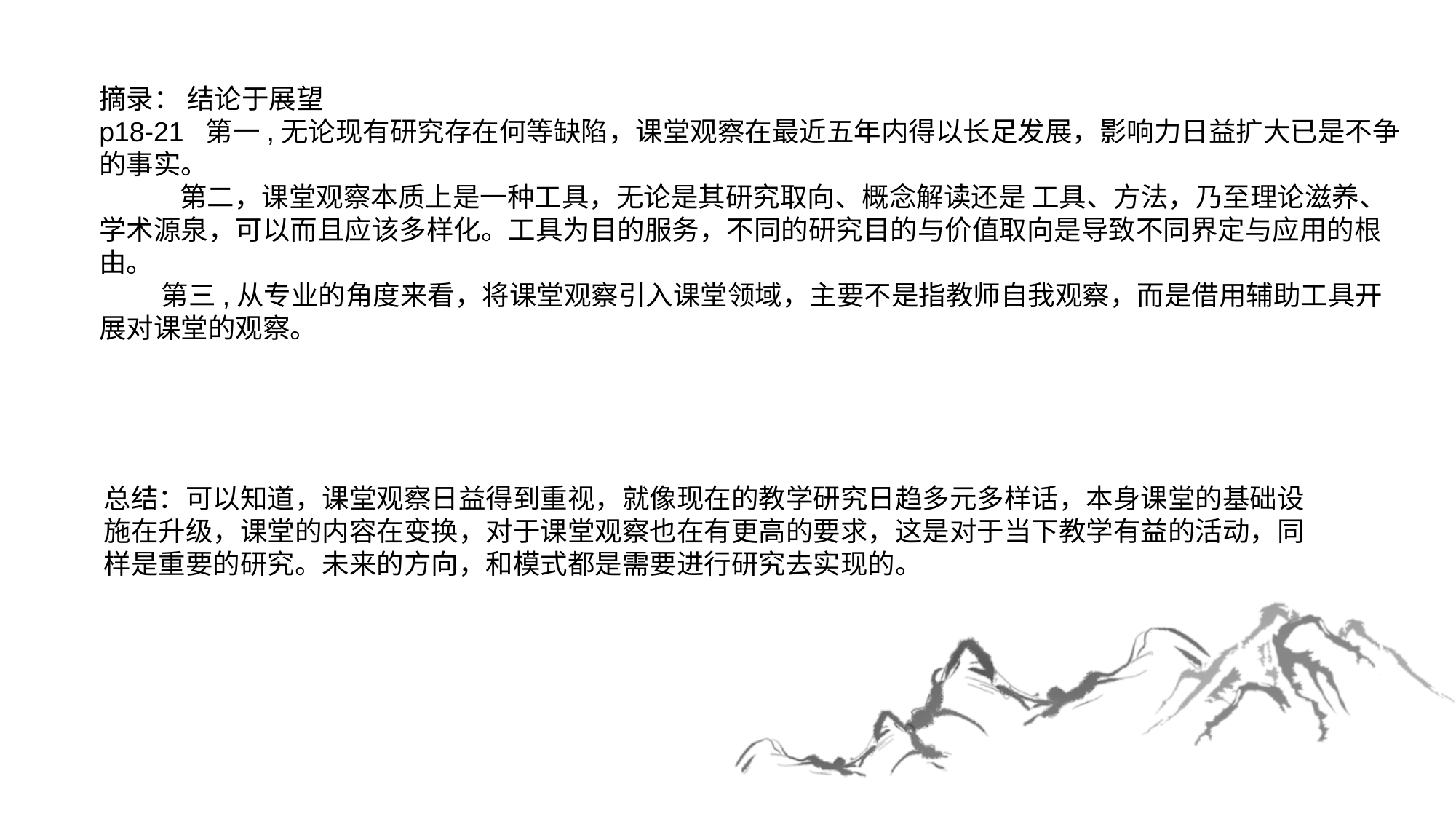

摘录： 结论于展望
p18-21  第一,无论现有研究存在何等缺陷，课堂观察在最近五年内得以长足发展，影响力日益扩大已是不争的事实。
            第二，课堂观察本质上是一种工具，无论是其研究取向、概念解读还是 工具、方法，乃至理论滋养、学术源泉，可以而且应该多样化。工具为目的服务，不同的研究目的与价值取向是导致不同界定与应用的根由。
         第三,从专业的角度来看，将课堂观察引入课堂领域，主要不是指教师自我观察，而是借用辅助工具开展对课堂的观察。

总结：可以知道，课堂观察日益得到重视，就像现在的教学研究日趋多元多样话，本身课堂的基础设施在升级，课堂的内容在变换，对于课堂观察也在有更高的要求，这是对于当下教学有益的活动，同样是重要的研究。未来的方向，和模式都是需要进行研究去实现的。